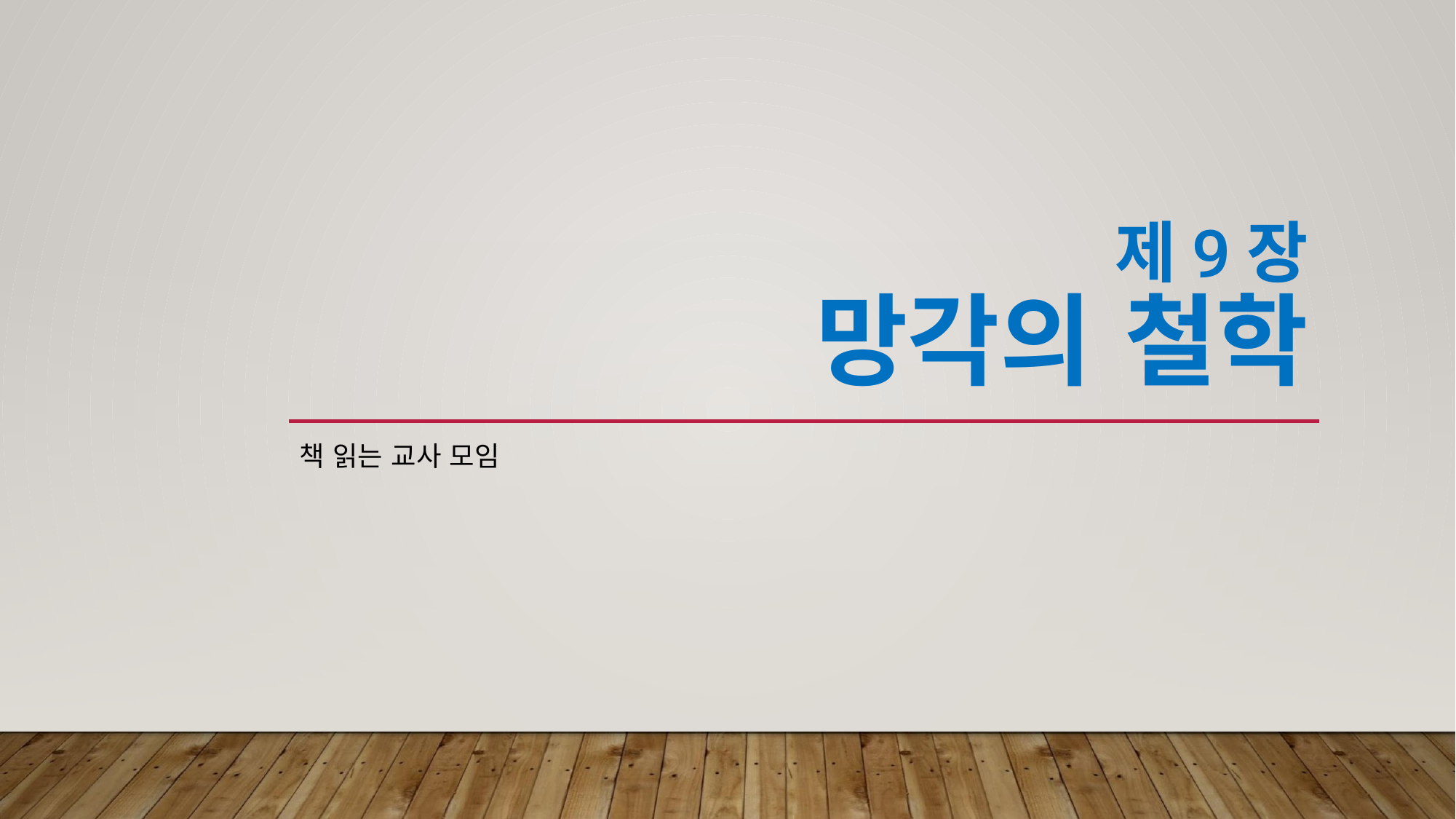

# 제9장 망각의 철학
책 읽는 교사 모임